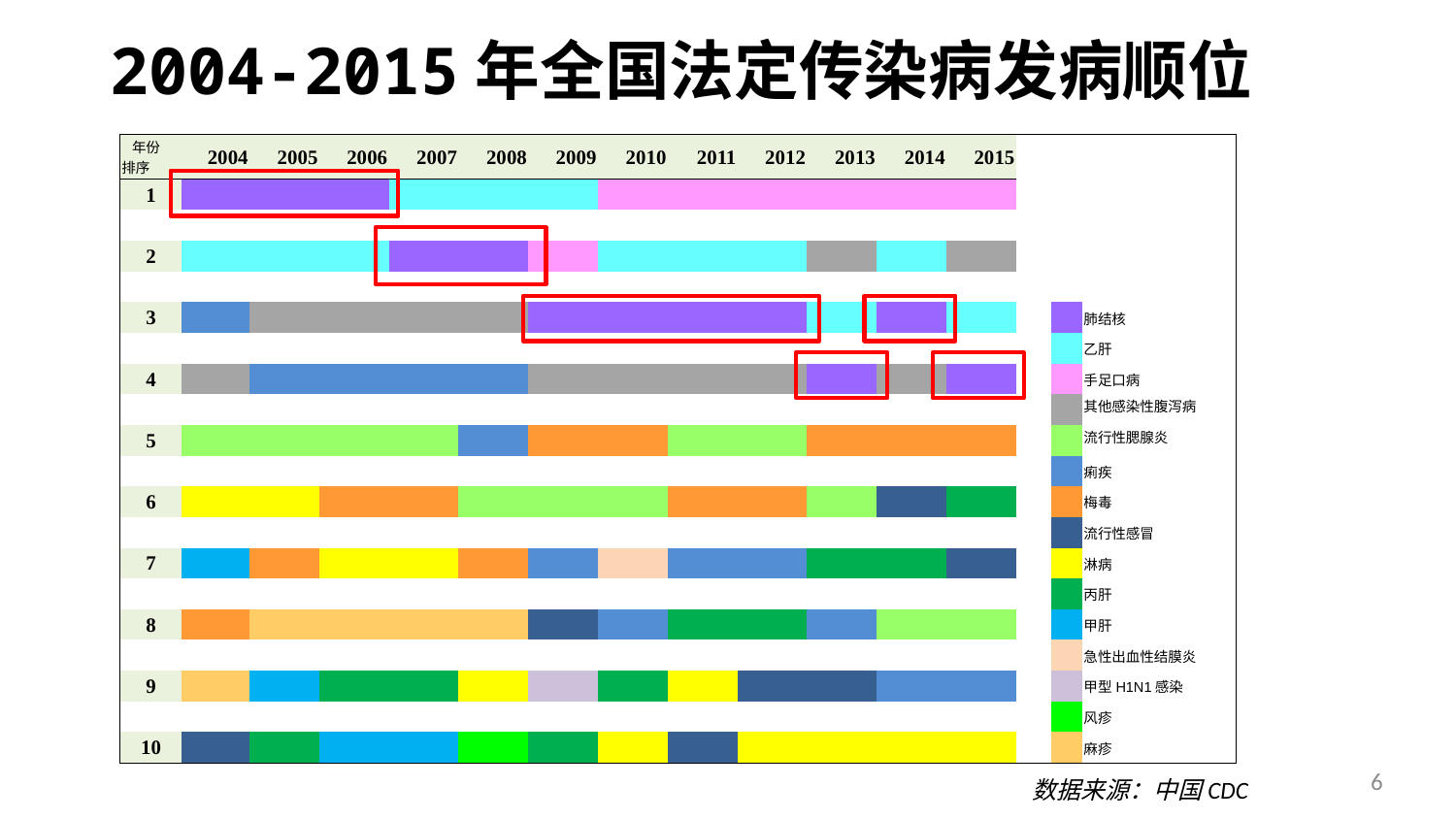

2004-2015年全国法定传染病发病顺位
| 年份 排序 | 2004 | 2005 | 2006 | 2007 | 2008 | 2009 | 2010 | 2011 | 2012 | 2013 | 2014 | 2015 |  |  |  |
| --- | --- | --- | --- | --- | --- | --- | --- | --- | --- | --- | --- | --- | --- | --- | --- |
| 1 |  |  |  |  |  |  |  |  |  |  |  |  |  |  |  |
|  |  |  |  |  |  |  |  |  |  |  |  |  |  |  |  |
| 2 |  |  |  |  |  |  |  |  |  |  |  |  |  |  |  |
|  |  |  |  |  |  |  |  |  |  |  |  |  |  |  |  |
| 3 |  |  |  |  |  |  |  |  |  |  |  |  |  |  | 肺结核 |
|  |  |  |  |  |  |  |  |  |  |  |  |  |  |  | 乙肝 |
| 4 |  |  |  |  |  |  |  |  |  |  |  |  |  |  | 手足口病 |
|  |  |  |  |  |  |  |  |  |  |  |  |  |  |  | 其他感染性腹泻病 |
| 5 |  |  |  |  |  |  |  |  |  |  |  |  |  |  | 流行性腮腺炎 |
|  |  |  |  |  |  |  |  |  |  |  |  |  |  |  | 痢疾 |
| 6 |  |  |  |  |  |  |  |  |  |  |  |  |  |  | 梅毒 |
|  |  |  |  |  |  |  |  |  |  |  |  |  |  |  | 流行性感冒 |
| 7 |  |  |  |  |  |  |  |  |  |  |  |  |  |  | 淋病 |
|  |  |  |  |  |  |  |  |  |  |  |  |  |  |  | 丙肝 |
| 8 |  |  |  |  |  |  |  |  |  |  |  |  |  |  | 甲肝 |
|  |  |  |  |  |  |  |  |  |  |  |  |  |  |  | 急性出血性结膜炎 |
| 9 |  |  |  |  |  |  |  |  |  |  |  |  |  |  | 甲型H1N1感染 |
|  |  |  |  |  |  |  |  |  |  |  |  |  |  |  | 风疹 |
| 10 |  |  |  |  |  |  |  |  |  |  |  |  |  |  | 麻疹 |

6
数据来源：中国CDC